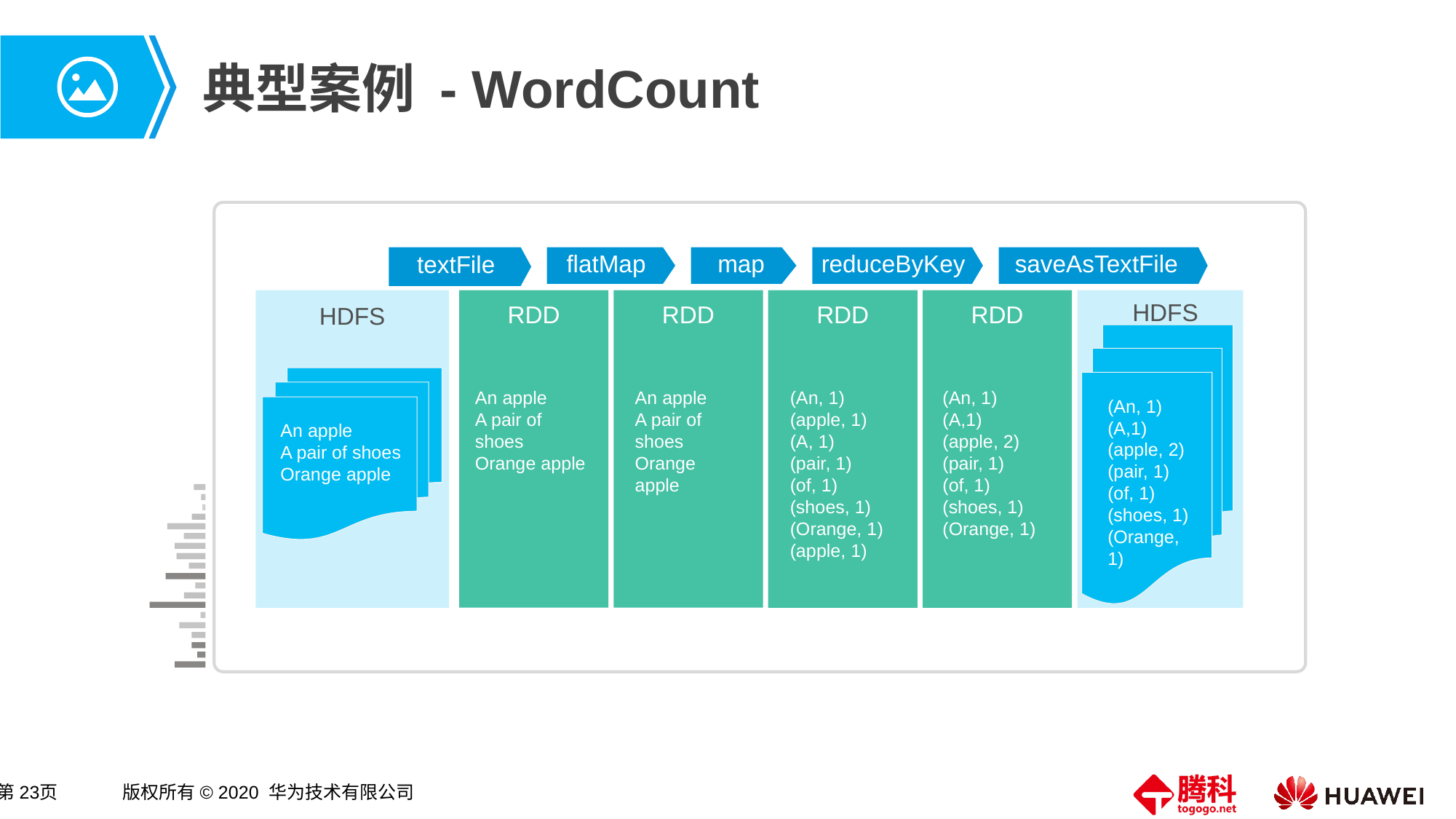

# 典型案例 - WordCount

  textFile
  flatMap
   map
  reduceByKey
 saveAsTextFile
HDFS

HDFS
HDFS
RDD
RDD
RDD
RDD
HDFS

An apple
A pair of shoes
Orange apple

An apple
A pair of shoes
Orange apple
An apple
A pair of shoes Orange apple
(An, 1)
(A,1)
(apple, 2)
(pair, 1)
(of, 1)
(shoes, 1)
(Orange, 1)
(An, 1)
(apple, 1)
(A, 1)
(pair, 1)
(of, 1)
(shoes, 1)
(Orange, 1)
(apple, 1)
(An, 1)
(A,1)
(apple, 2)
(pair, 1)
(of, 1)
(shoes, 1)
(Orange, 1)